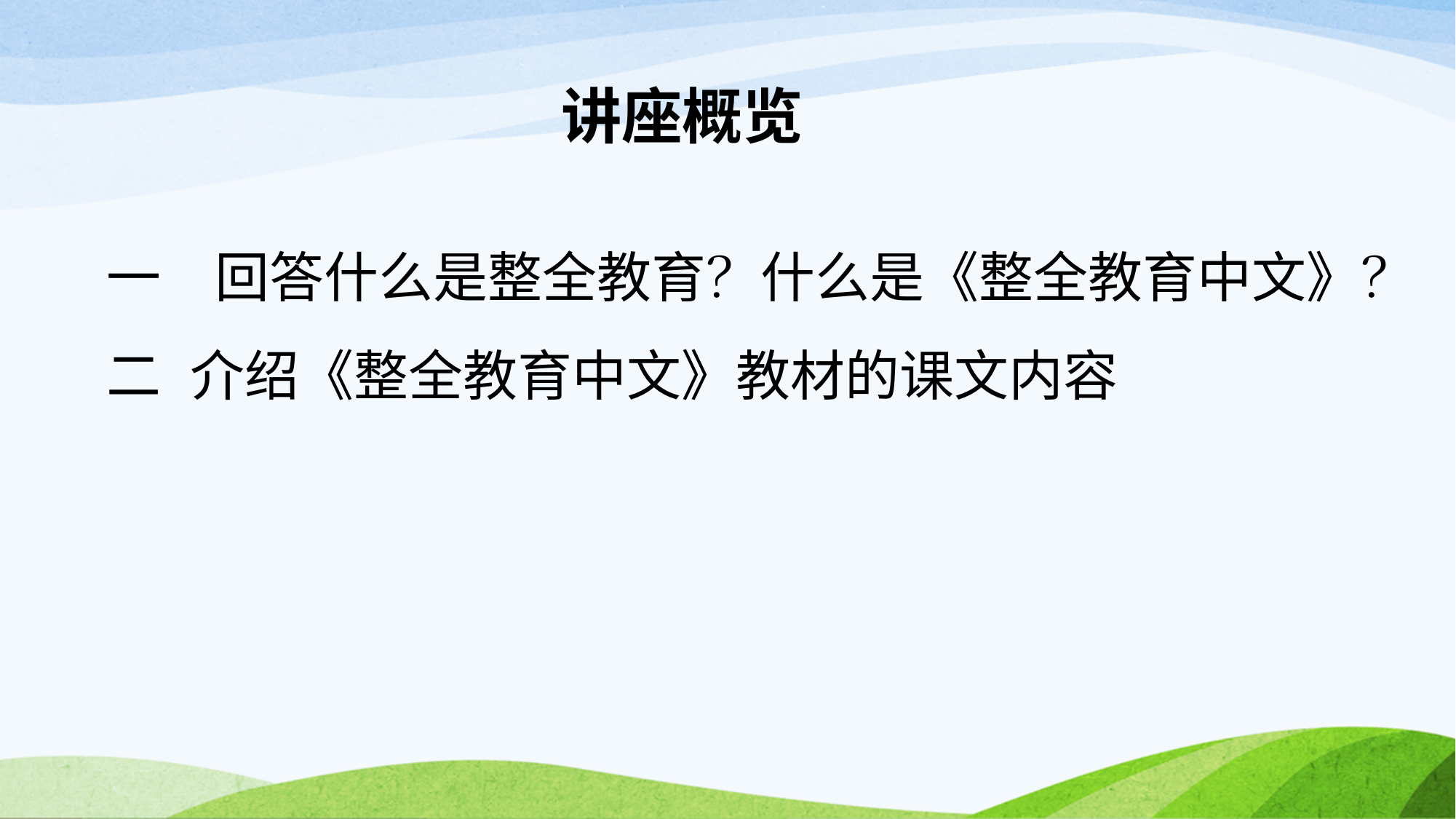

讲座概览

  一	   回答什么是整全教育？什么是《整全教育中文》？

  二	 介绍《整全教育中文》教材的课文内容